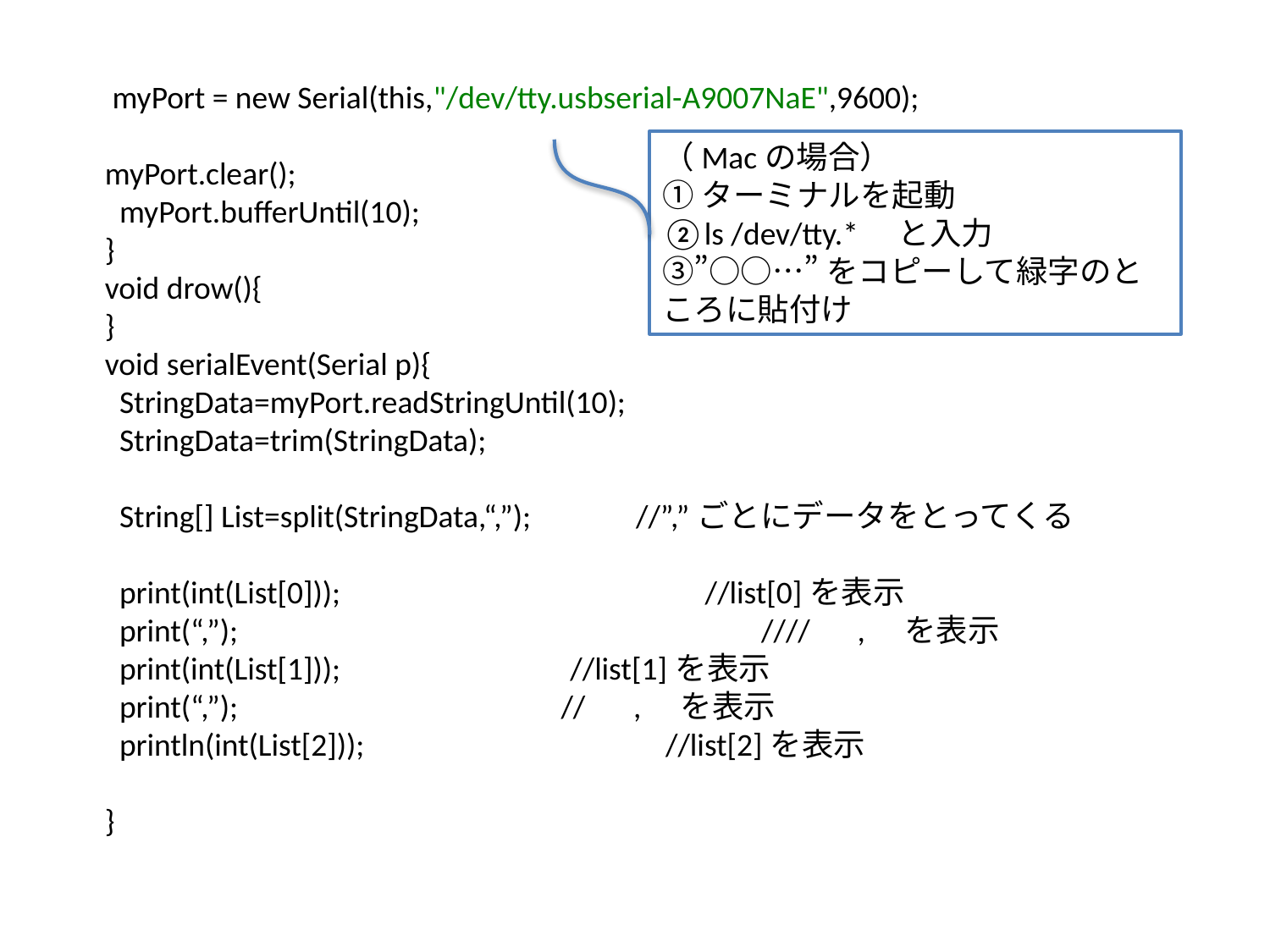

myPort = new Serial(this,"/dev/tty.usbserial-A9007NaE",9600);

myPort.clear();
  myPort.bufferUntil(10);
}
void drow(){
}
void serialEvent(Serial p){
  StringData=myPort.readStringUntil(10);
  StringData=trim(StringData);

  String[] List=split(StringData,“,”);　        //”,”ごとにデータをとってくる

  print(int(List[0]));　　　　　　　　　　　//list[0]を表示
  print(“,”);　　　　　　　　　　　　　　　　////　,　を表示
  print(int(List[1]));                                //list[1]を表示
  print(“,”);                                             //　,　を表示
  println(int(List[2]));　　　　　　　　　//list[2]を表示

}
（Macの場合）
①ターミナルを起動
②ls /dev/tty.*　と入力
③”○○…”をコピーして緑字のところに貼付け